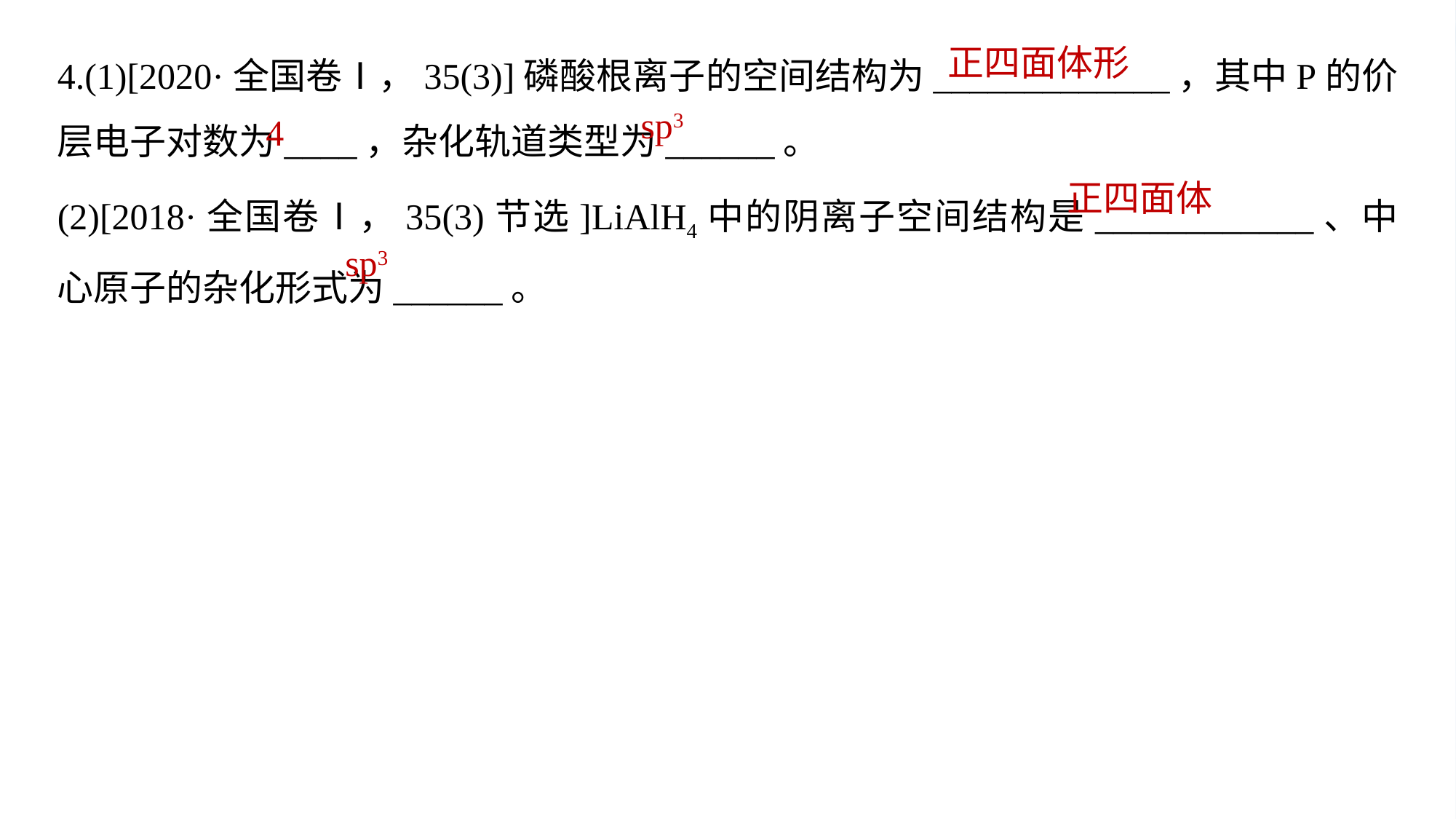

4.(1)[2020·全国卷Ⅰ，35(3)]磷酸根离子的空间结构为_____________，其中P的价层电子对数为____，杂化轨道类型为______。
正四面体形
sp3
4
(2)[2018·全国卷Ⅰ，35(3)节选]LiAlH4中的阴离子空间结构是____________、中心原子的杂化形式为______。
正四面体
sp3